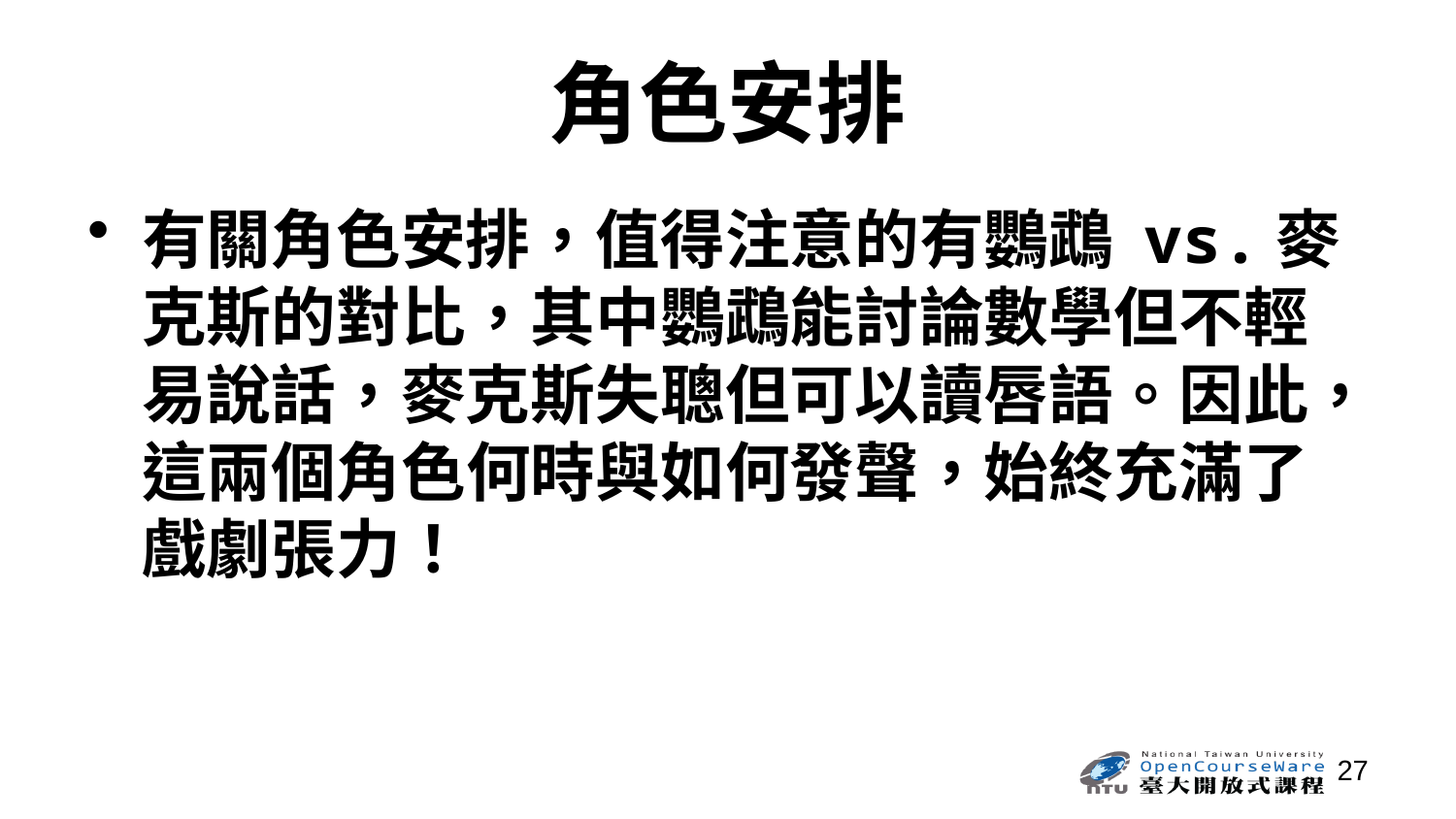

# 角色安排
有關角色安排，值得注意的有鸚鵡 vs.麥克斯的對比，其中鸚鵡能討論數學但不輕易說話，麥克斯失聰但可以讀唇語。因此，這兩個角色何時與如何發聲，始終充滿了戲劇張力！
27